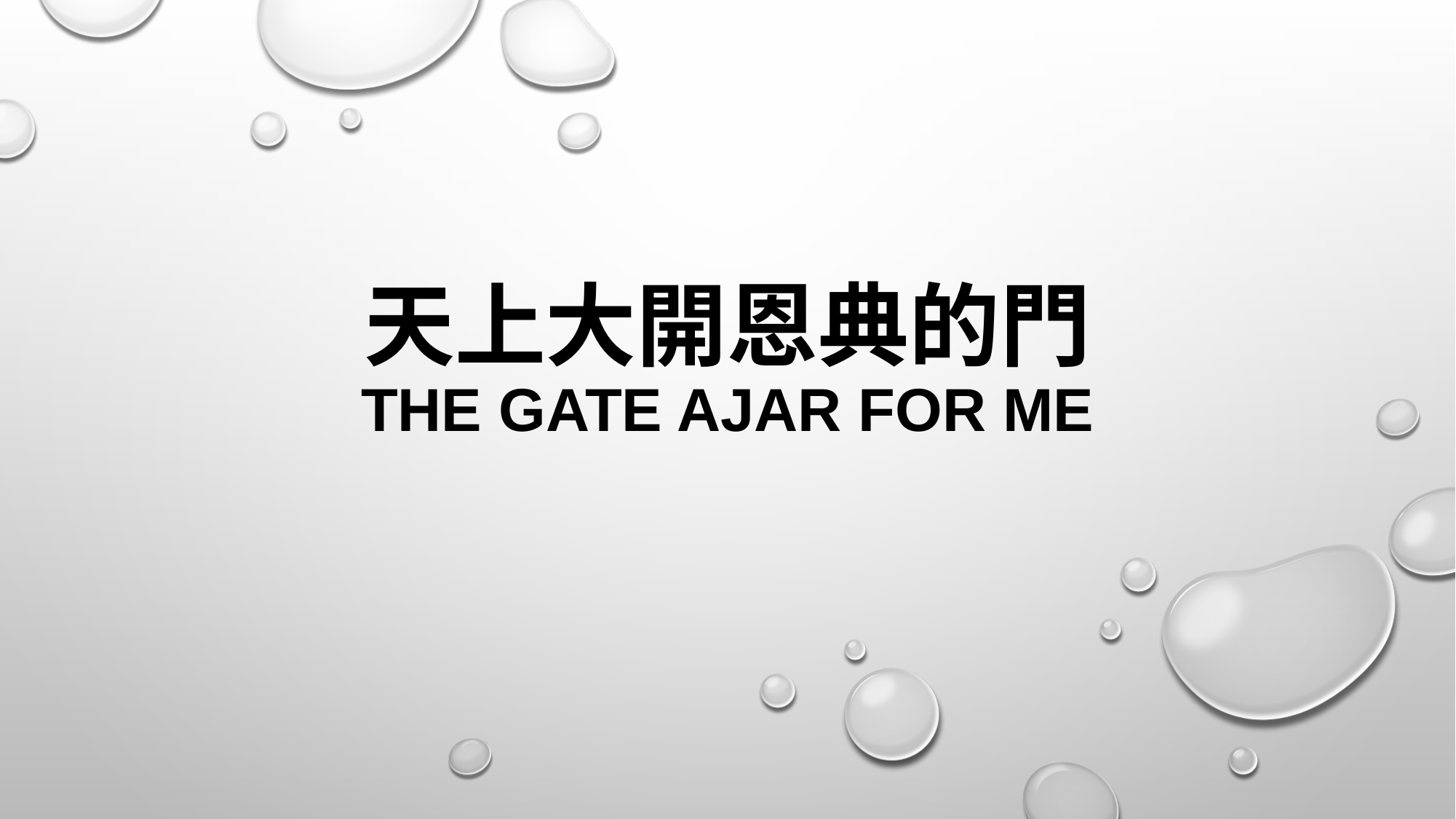

# 天上大開恩典的門 the gate ajar for me